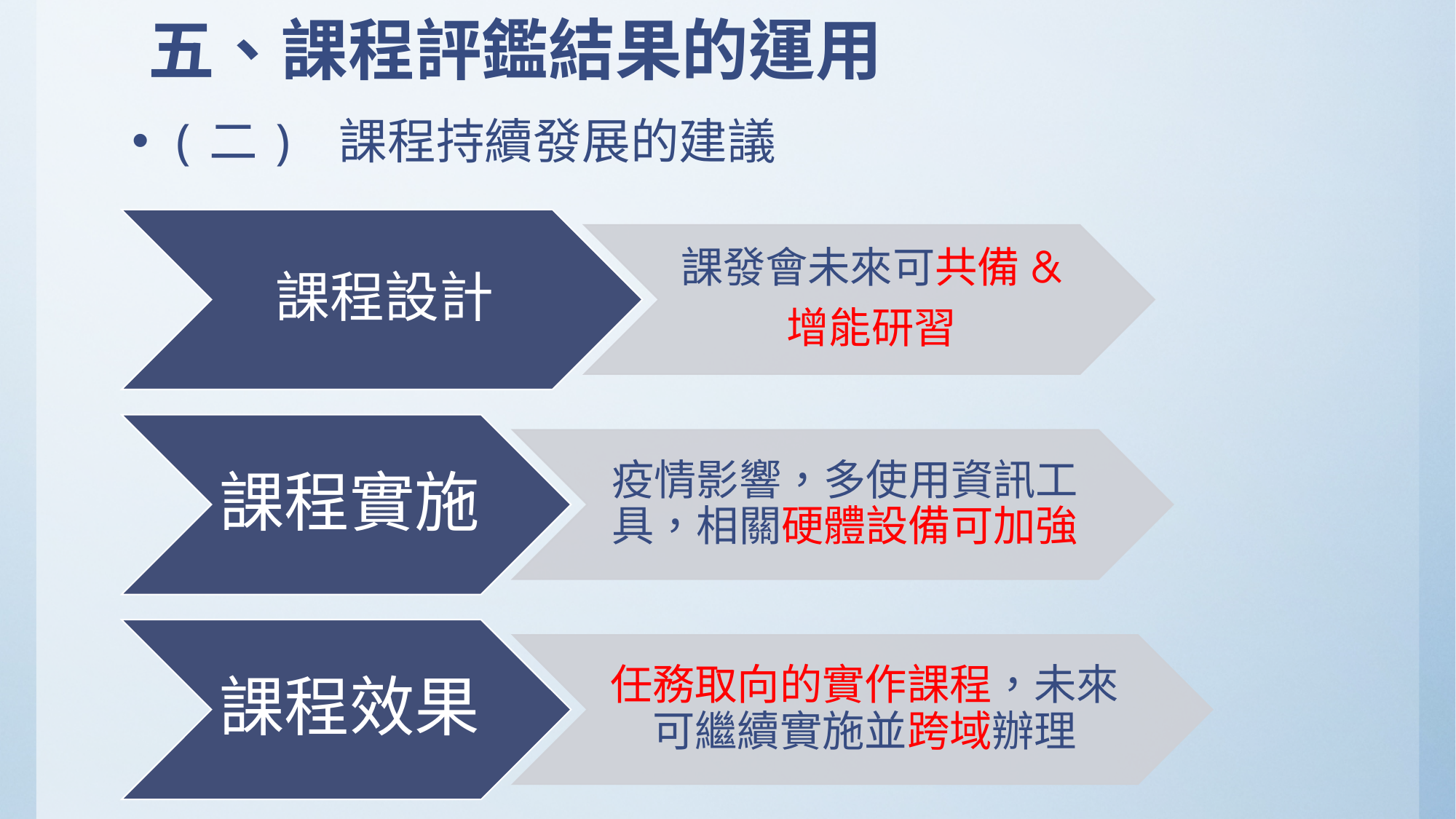

# 五、課程評鑑結果的運用
(二) 課程持續發展的建議

課程設計
課發會未來可共備&
增能研習
課程實施
疫情影響，多使用資訊工具，相關硬體設備可加強
課程效果
任務取向的實作課程，未來可繼續實施並跨域辦理